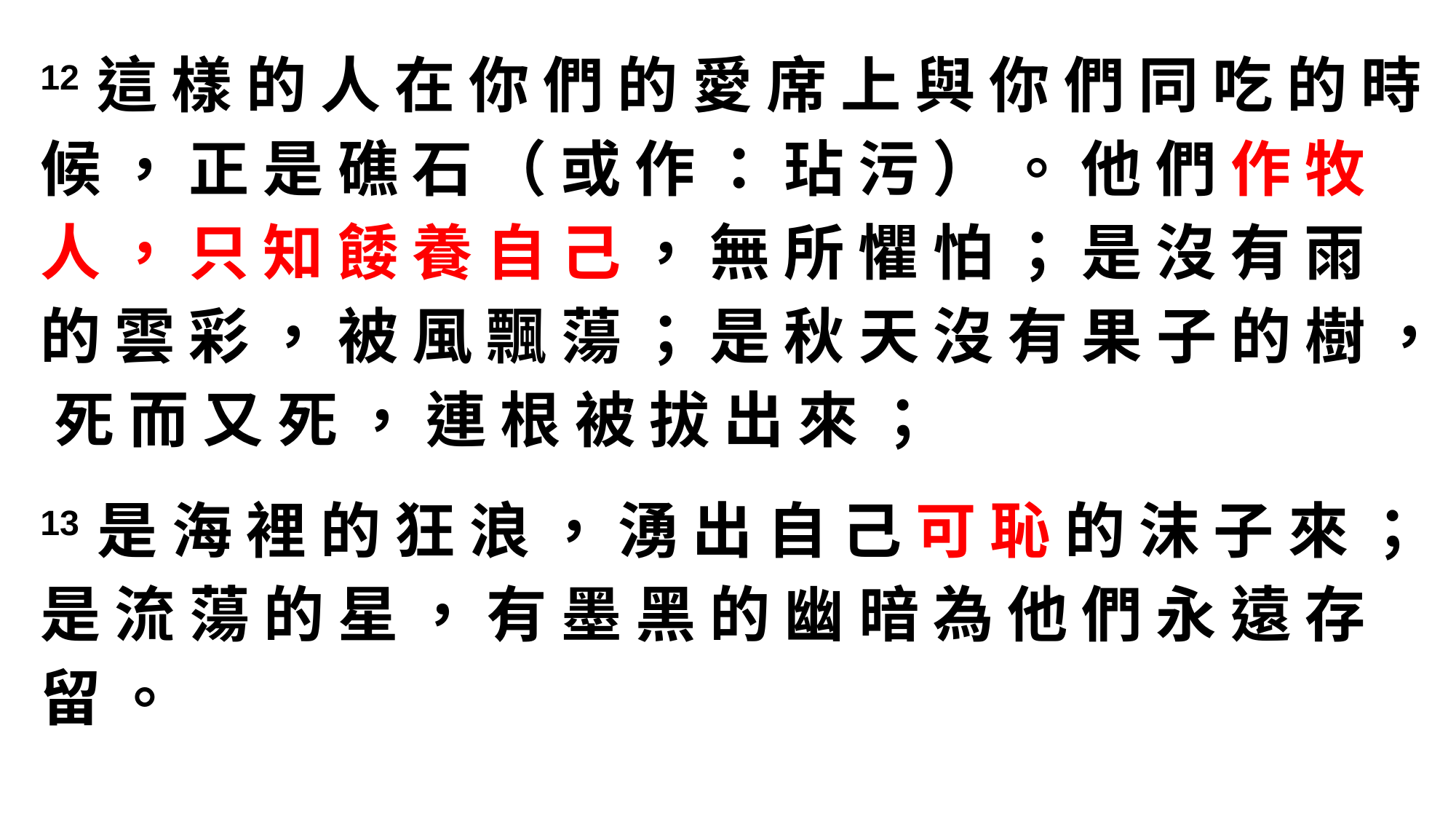

12 這 樣 的 人 在 你 們 的 愛 席 上 與 你 們 同 吃 的 時 候 ， 正 是 礁 石 （ 或 作 ： 玷 污 ） 。 他 們 作 牧 人 ， 只 知 餧 養 自 己 ， 無 所 懼 怕 ； 是 沒 有 雨 的 雲 彩 ， 被 風 飄 蕩 ； 是 秋 天 沒 有 果 子 的 樹 ， 死 而 又 死 ， 連 根 被 拔 出 來 ；
13 是 海 裡 的 狂 浪 ， 湧 出 自 己 可 恥 的 沫 子 來 ； 是 流 蕩 的 星 ， 有 墨 黑 的 幽 暗 為 他 們 永 遠 存 留 。